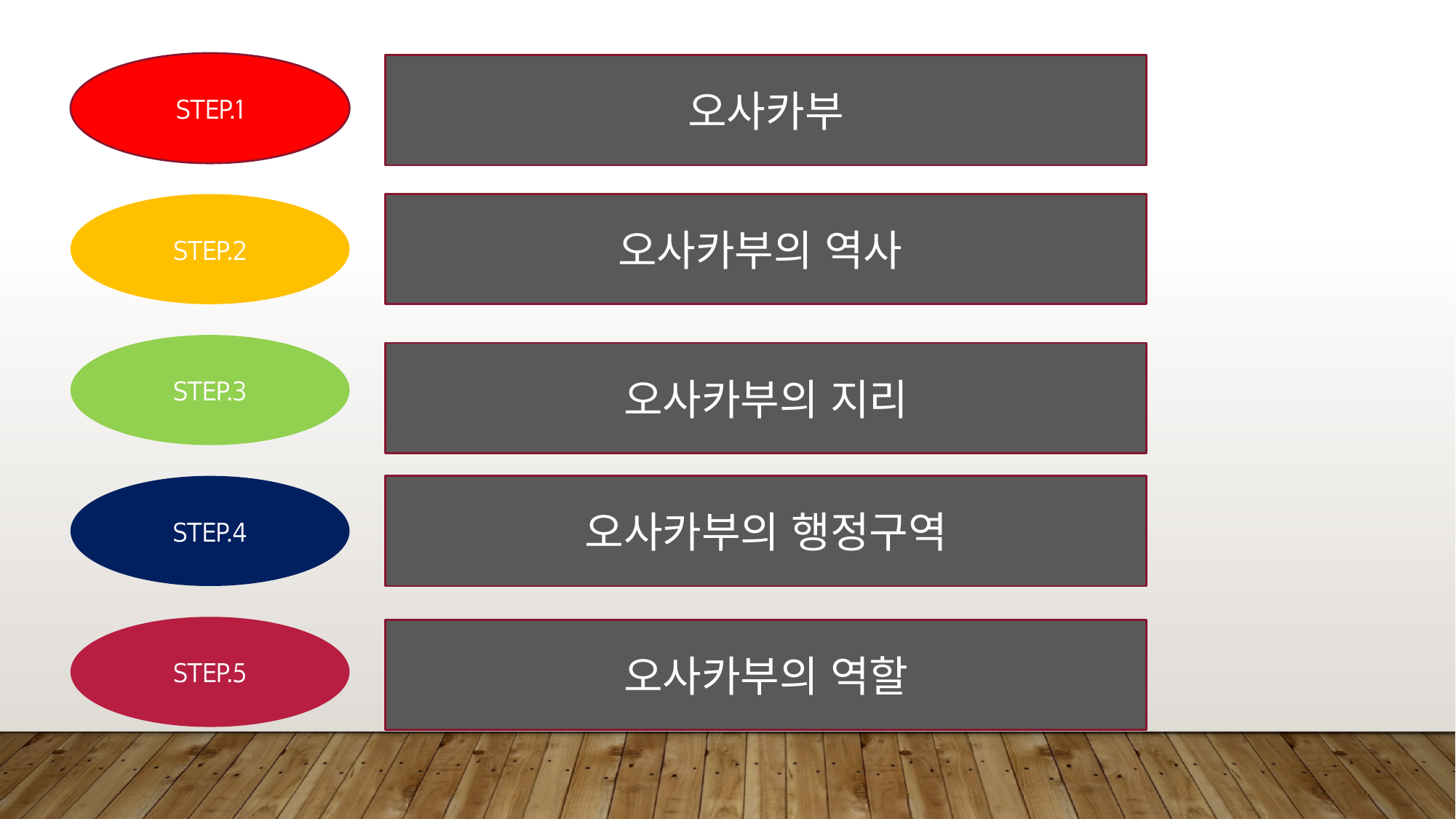

STEP.1
오사카부
STEP.2
오사카부의 역사
STEP.3
오사카부의 지리
STEP.4
오사카부의 행정구역
STEP.5
오사카부의 역할